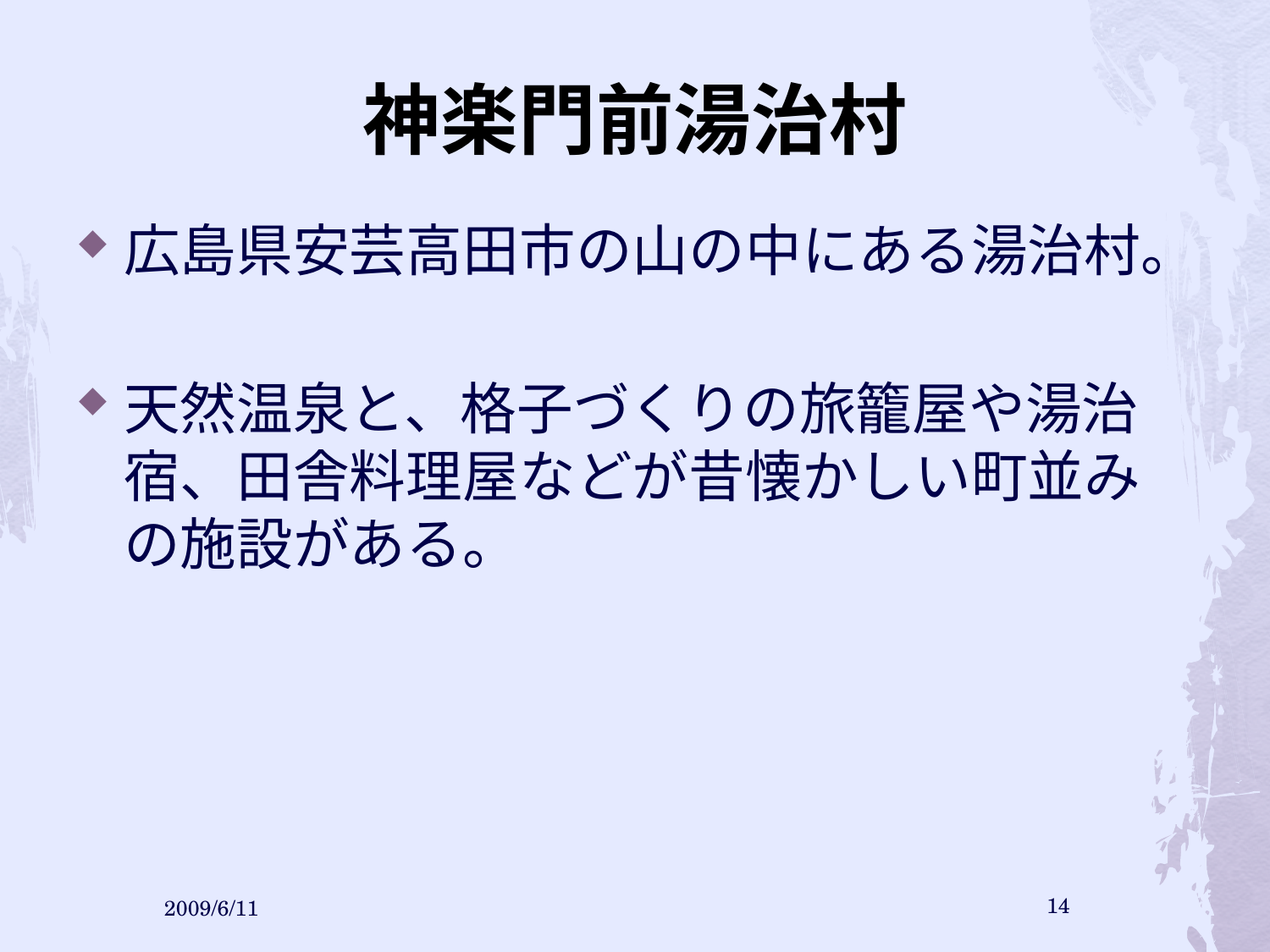

# 神楽門前湯治村
広島県安芸高田市の山の中にある湯治村。

天然温泉と、格子づくりの旅籠屋や湯治宿、田舎料理屋などが昔懐かしい町並みの施設がある。
2009/6/11
14